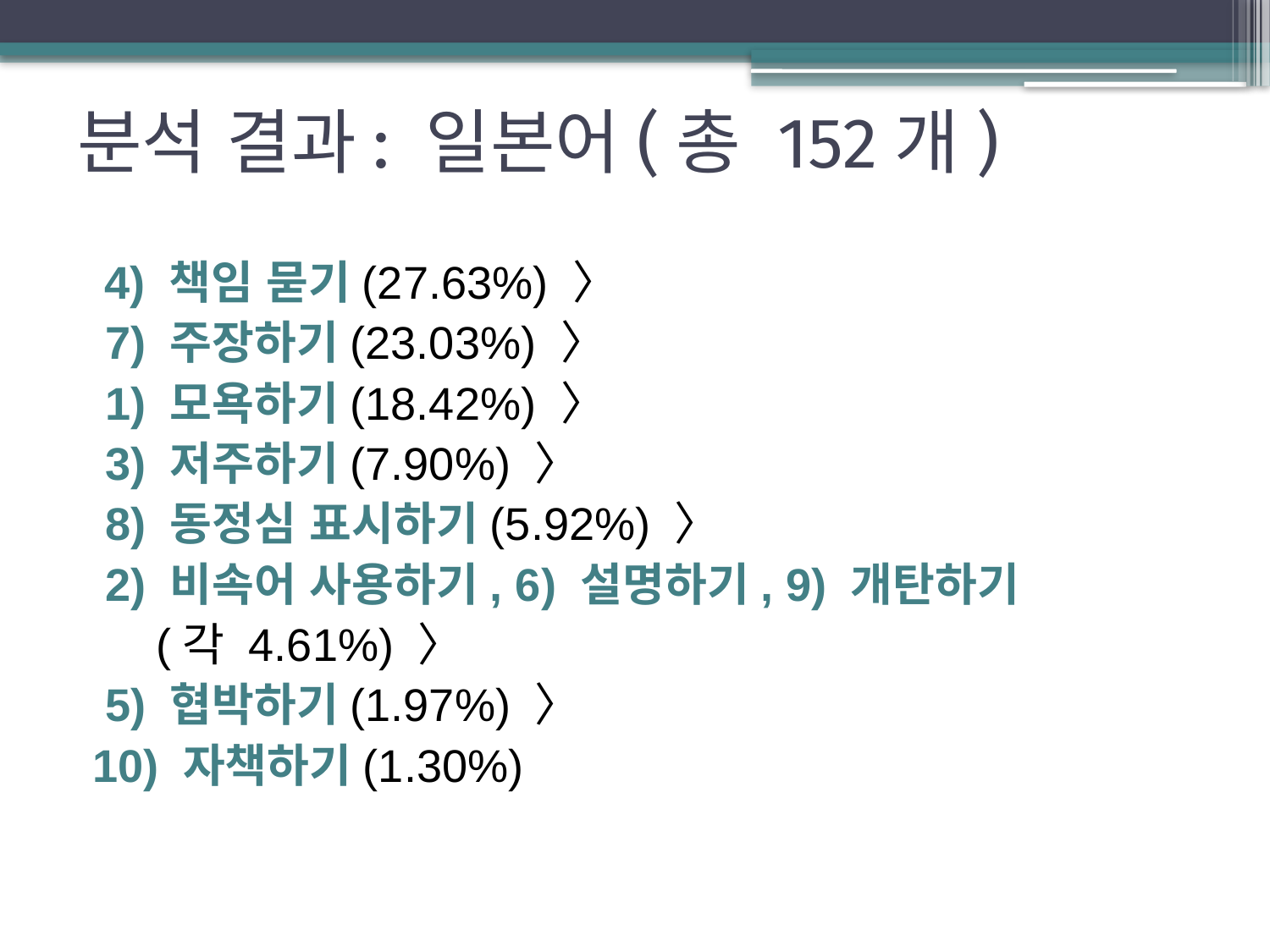

# 분석 결과: 일본어(총 152개)
 4) 책임 묻기(27.63%) 〉
 7) 주장하기(23.03%) 〉
 1) 모욕하기(18.42%) 〉
 3) 저주하기(7.90%) 〉
 8) 동정심 표시하기(5.92%) 〉
 2) 비속어 사용하기, 6) 설명하기, 9) 개탄하기
     (각 4.61%) 〉
 5) 협박하기(1.97%) 〉
10) 자책하기(1.30%)